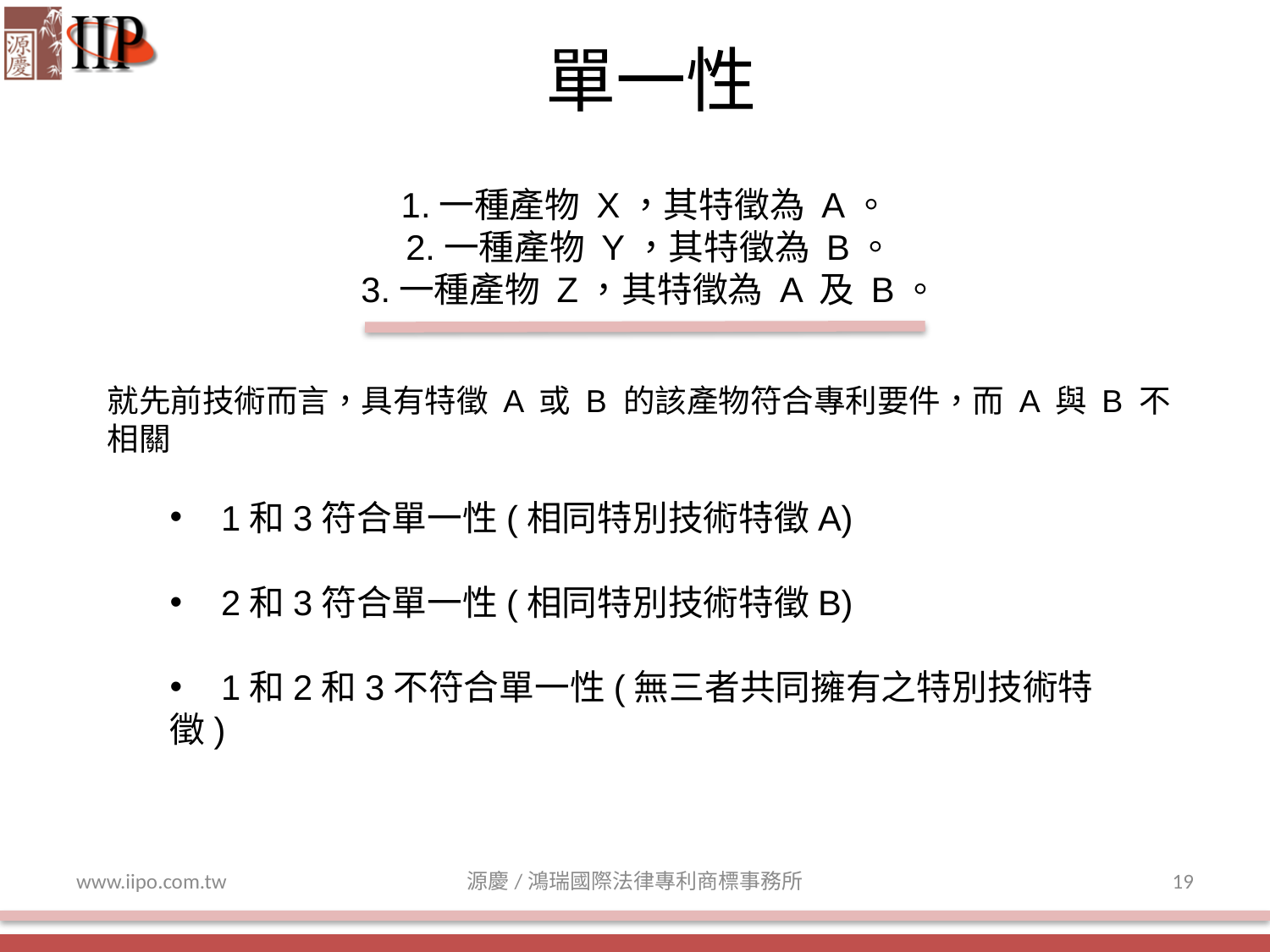

單一性
1.一種產物 X，其特徵為 A。
 2.一種產物 Y，其特徵為 B。
 3.一種產物 Z，其特徵為 A 及 B。
就先前技術而言，具有特徵 A 或 B 的該產物符合專利要件，而 A 與 B 不相關
    1和3符合單一性(相同特別技術特徵A)

    2和3符合單一性(相同特別技術特徵B)

    1和2和3不符合單一性(無三者共同擁有之特別技術特徵)
www.iipo.com.tw
源慶/鴻瑞國際法律專利商標事務所
19